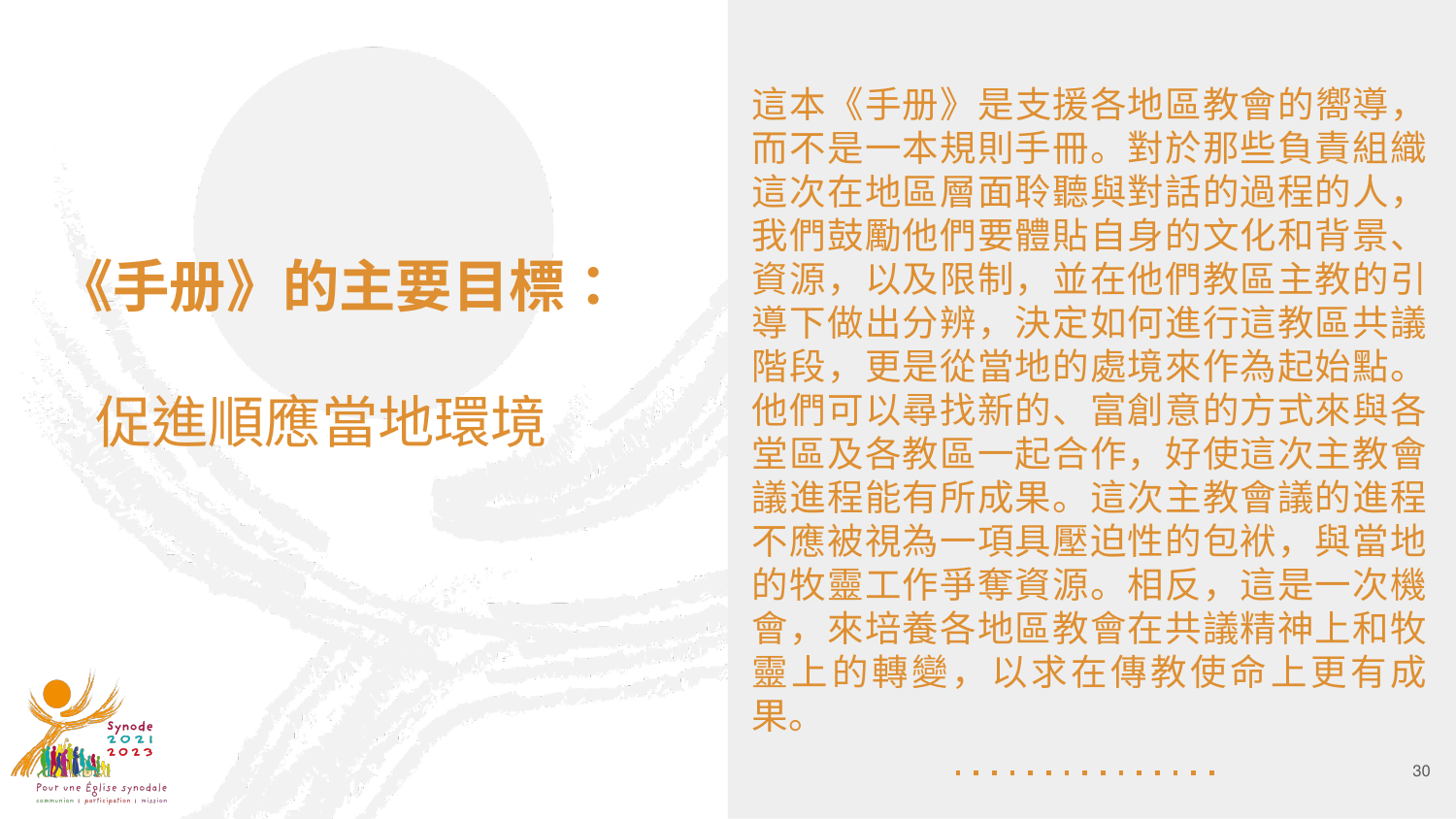

# 《手册》的主要目標： 促進順應當地環境
這本《手册》是支援各地區教會的嚮導，而不是一本規則手冊。對於那些負責組織這次在地區層面聆聽與對話的過程的人，我們鼓勵他們要體貼自身的文化和背景、資源，以及限制，並在他們教區主教的引導下做出分辨，決定如何進行這教區共議階段，更是從當地的處境來作為起始點。他們可以尋找新的、富創意的方式來與各堂區及各教區一起合作，好使這次主教會議進程能有所成果。這次主教會議的進程不應被視為一項具壓迫性的包袱，與當地的牧靈工作爭奪資源。相反，這是一次機會，來培養各地區教會在共議精神上和牧靈上的轉變，以求在傳教使命上更有成果。
30